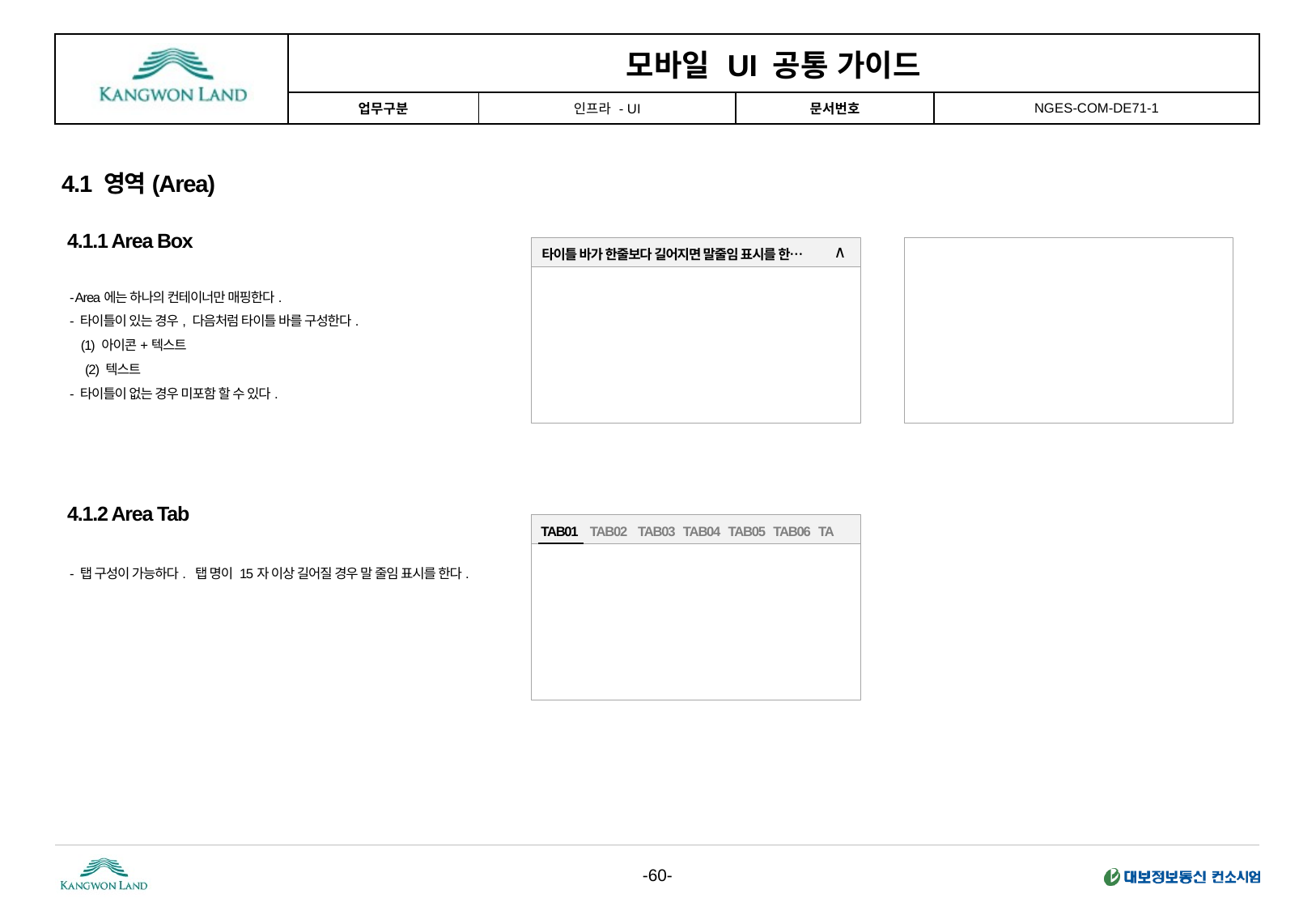

4.1 영역(Area)
4.1.1 Area Box
∧
   타이틀 바가 한줄보다 길어지면 말줄임 표시를 한…

- Area에는 하나의 컨테이너만 매핑한다.
- 타이틀이 있는 경우, 다음처럼 타이틀 바를 구성한다.
    (1) 아이콘+텍스트
    (2) 텍스트
- 타이틀이 없는 경우 미포함 할 수 있다.
4.1.2 Area Tab
   TAB01    TAB02    TAB03   TAB04   TAB05   TAB06   TA

- 탭 구성이 가능하다.  탭 명이 15자 이상 길어질 경우 말 줄임 표시를 한다.